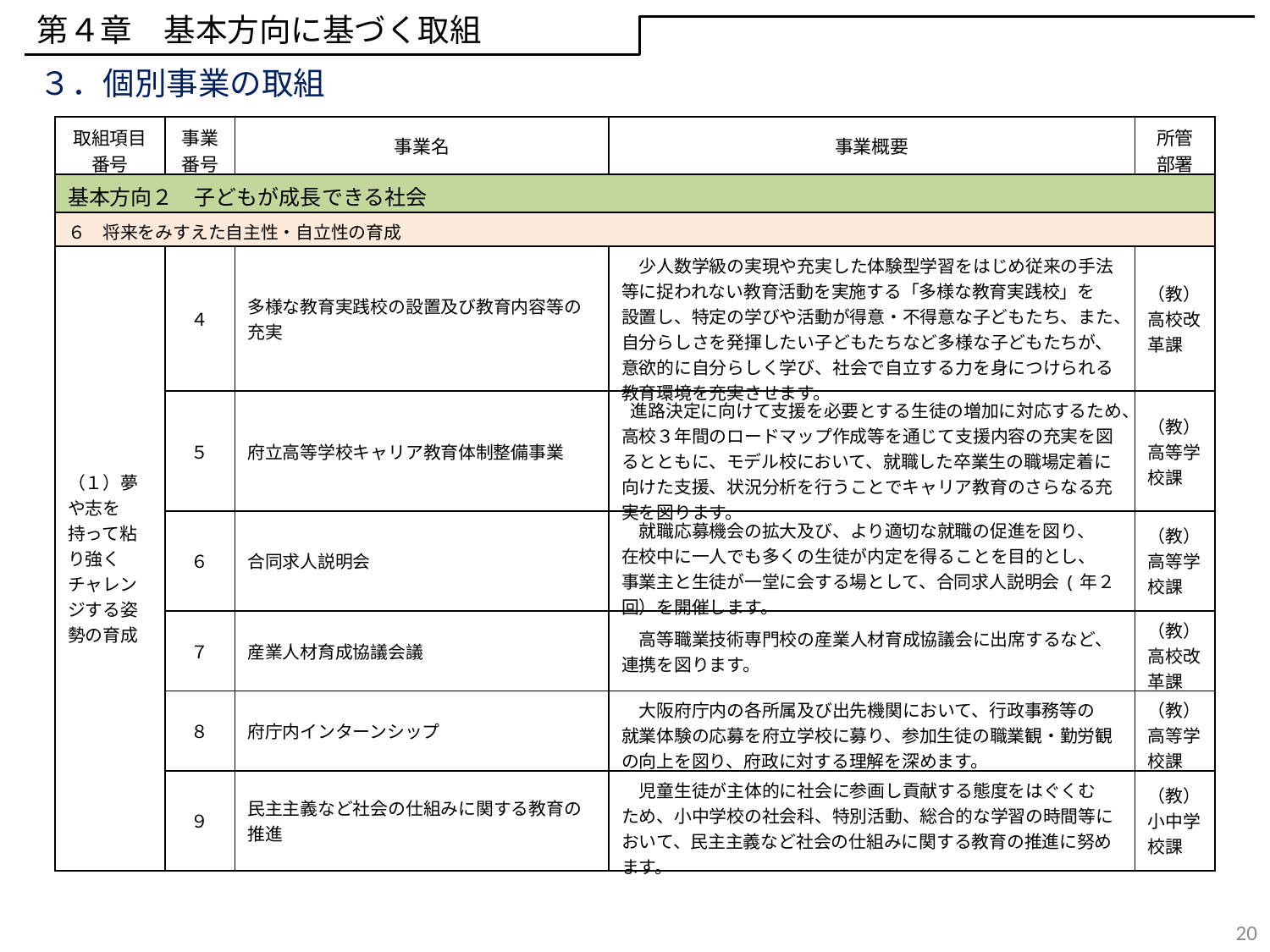

第４章　基本方向に基づく取組
３．個別事業の取組
| 取組項目 番号 | 事業 番号 | 事業名 | 事業概要 | 所管 部署 |
| --- | --- | --- | --- | --- |
| 基本方向２　子どもが成長できる社会 |  |  |  |  |
| ６　将来をみすえた自主性・自立性の育成 |  |  |  |  |
| （１）夢や志を持って粘り強くチャレンジする姿勢の育成 | ４ | 多様な教育実践校の設置及び教育内容等の充実 | 少人数学級の実現や充実した体験型学習をはじめ従来の手法等に捉われない教育活動を実施する「多様な教育実践校」を 設置し、特定の学びや活動が得意・不得意な子どもたち、また、自分らしさを発揮したい子どもたちなど多様な子どもたちが、意欲的に自分らしく学び、社会で自立する力を身につけられる教育環境を充実させます。 | （教）高校改革課 |
|  | ５ | 府立高等学校キャリア教育体制整備事業 | 進路決定に向けて支援を必要とする生徒の増加に対応するため、高校３年間のロードマップ作成等を通じて支援内容の充実を図るとともに、モデル校において、就職した卒業生の職場定着に向けた支援、状況分析を行うことでキャリア教育のさらなる充実を図ります。 | （教）高等学校課 |
|  | ６ | 合同求人説明会 | 就職応募機会の拡大及び、より適切な就職の促進を図り、 在校中に一人でも多くの生徒が内定を得ることを目的とし、 事業主と生徒が一堂に会する場として、合同求人説明会(年２回）を開催します。 | （教）高等学校課 |
|  | ７ | 産業人材育成協議会議 | 高等職業技術専門校の産業人材育成協議会に出席するなど、連携を図ります。 | （教）高校改革課 |
|  | ８ | 府庁内インターンシップ | 大阪府庁内の各所属及び出先機関において、行政事務等の 就業体験の応募を府立学校に募り、参加生徒の職業観・勤労観の向上を図り、府政に対する理解を深めます。 | （教）高等学校課 |
|  | ９ | 民主主義など社会の仕組みに関する教育の推進 | 児童生徒が主体的に社会に参画し貢献する態度をはぐくむ ため、小中学校の社会科、特別活動、総合的な学習の時間等において、民主主義など社会の仕組みに関する教育の推進に努めます。 | （教）小中学校課 |
20